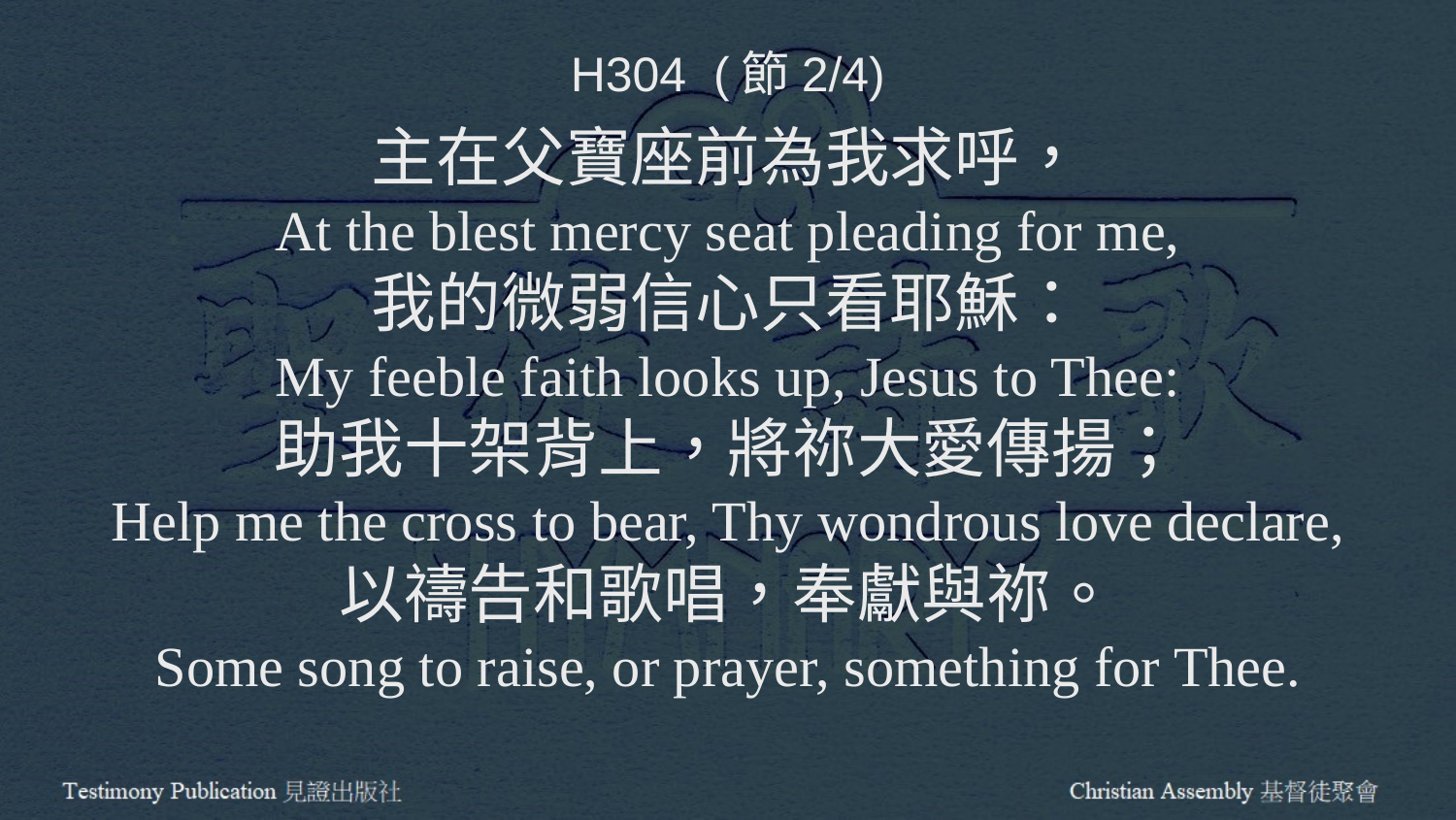

H304  (節2/4)
主在父寶座前為我求呼，
At the blest mercy seat pleading for me,
我的微弱信心只看耶穌：
My feeble faith looks up, Jesus to Thee:
助我十架背上，將祢大愛傳揚；
Help me the cross to bear, Thy wondrous love declare,
以禱告和歌唱，奉獻與祢。
Some song to raise, or prayer, something for Thee.